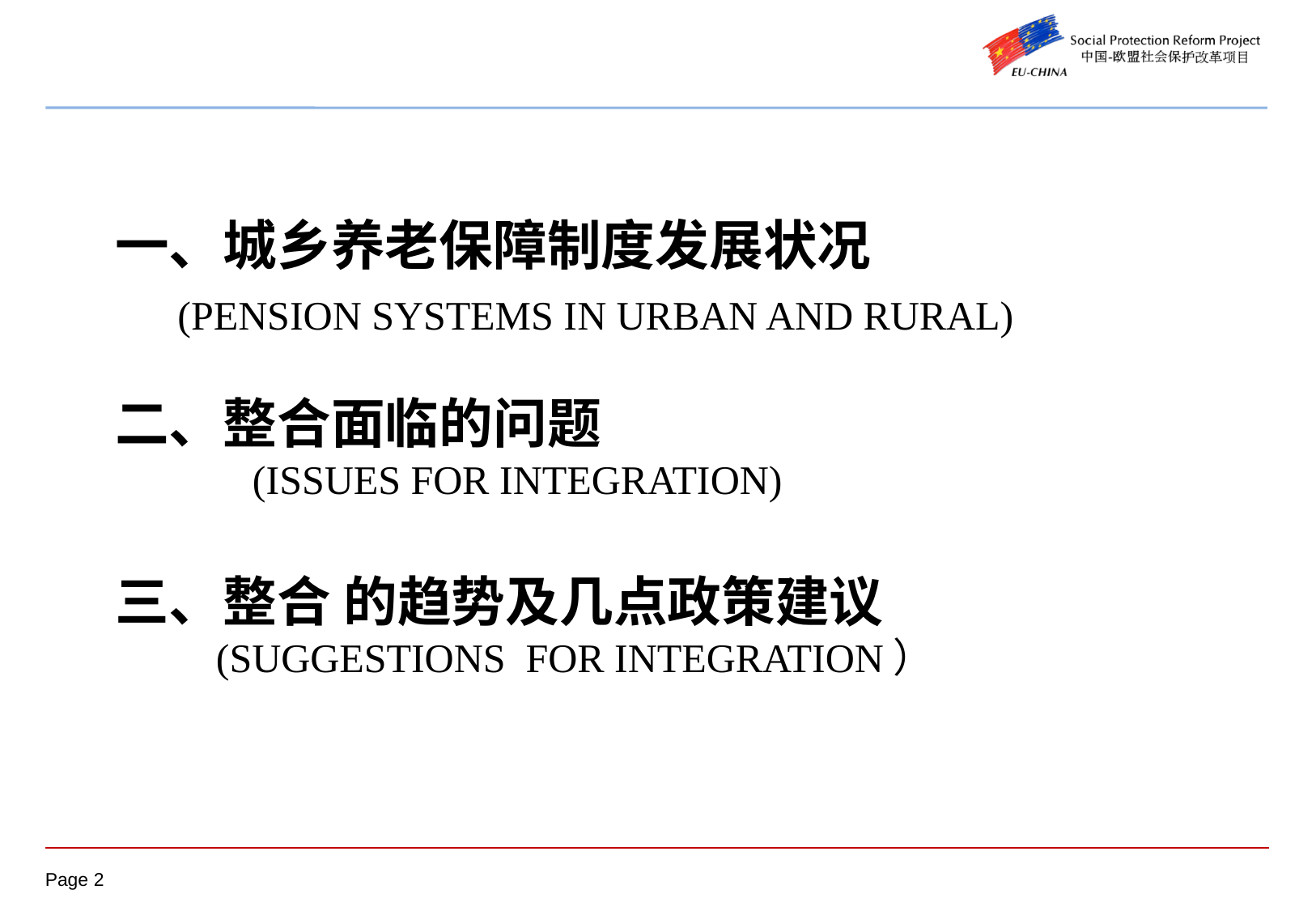

# 一、城乡养老保障制度发展状况 (Pension systems in Urban and rural) 二、整合面临的问题 (Issues for Integration) 三、整合 的趋势及几点政策建议 (suggestions  for Integration）